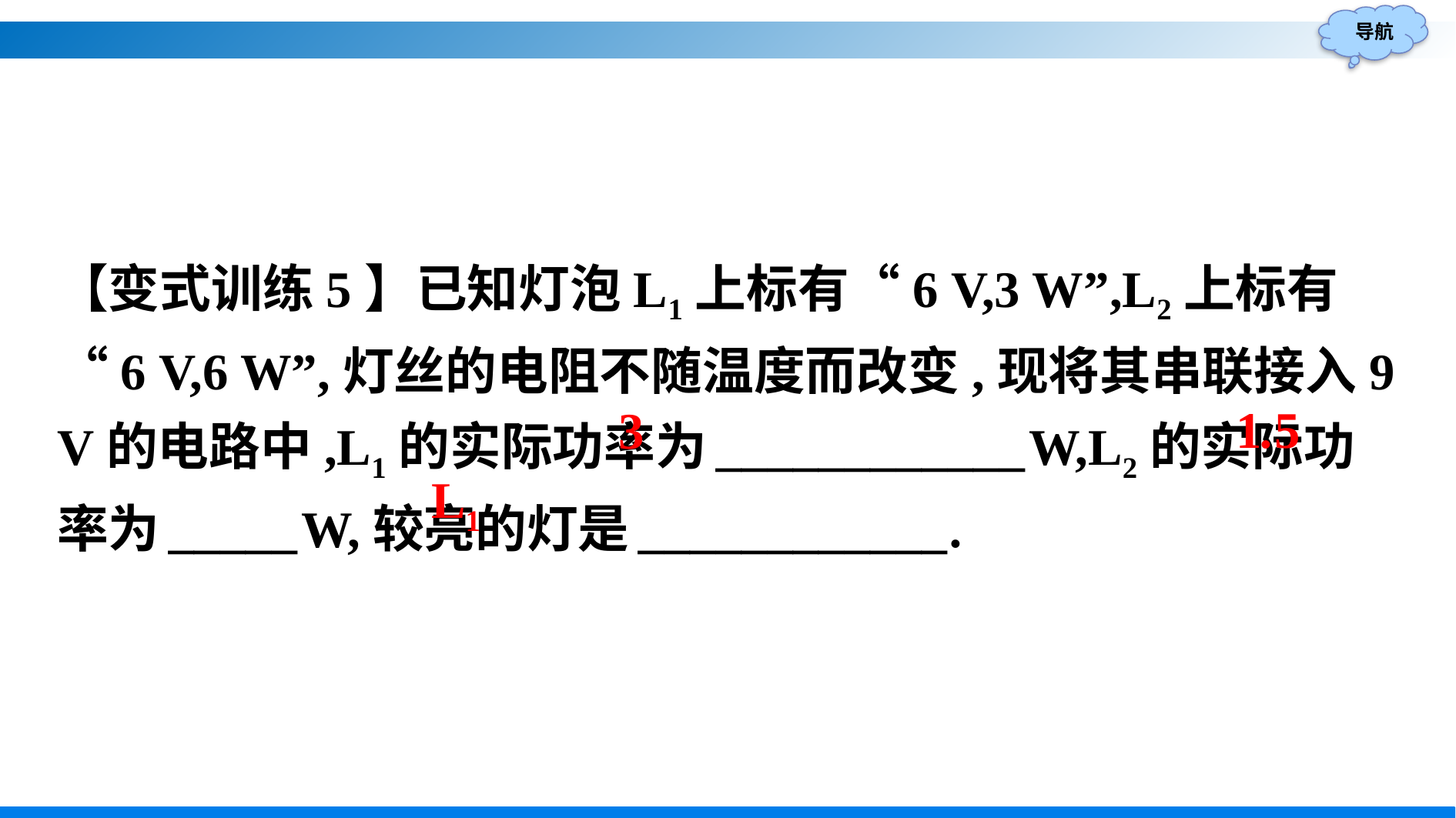

【变式训练5】已知灯泡L1上标有“6 V,3 W”,L2上标有“6 V,6 W”,灯丝的电阻不随温度而改变,现将其串联接入9 V的电路中,L1的实际功率为____________W,L2的实际功率为_____W,较亮的灯是____________.
1.5
3
L1